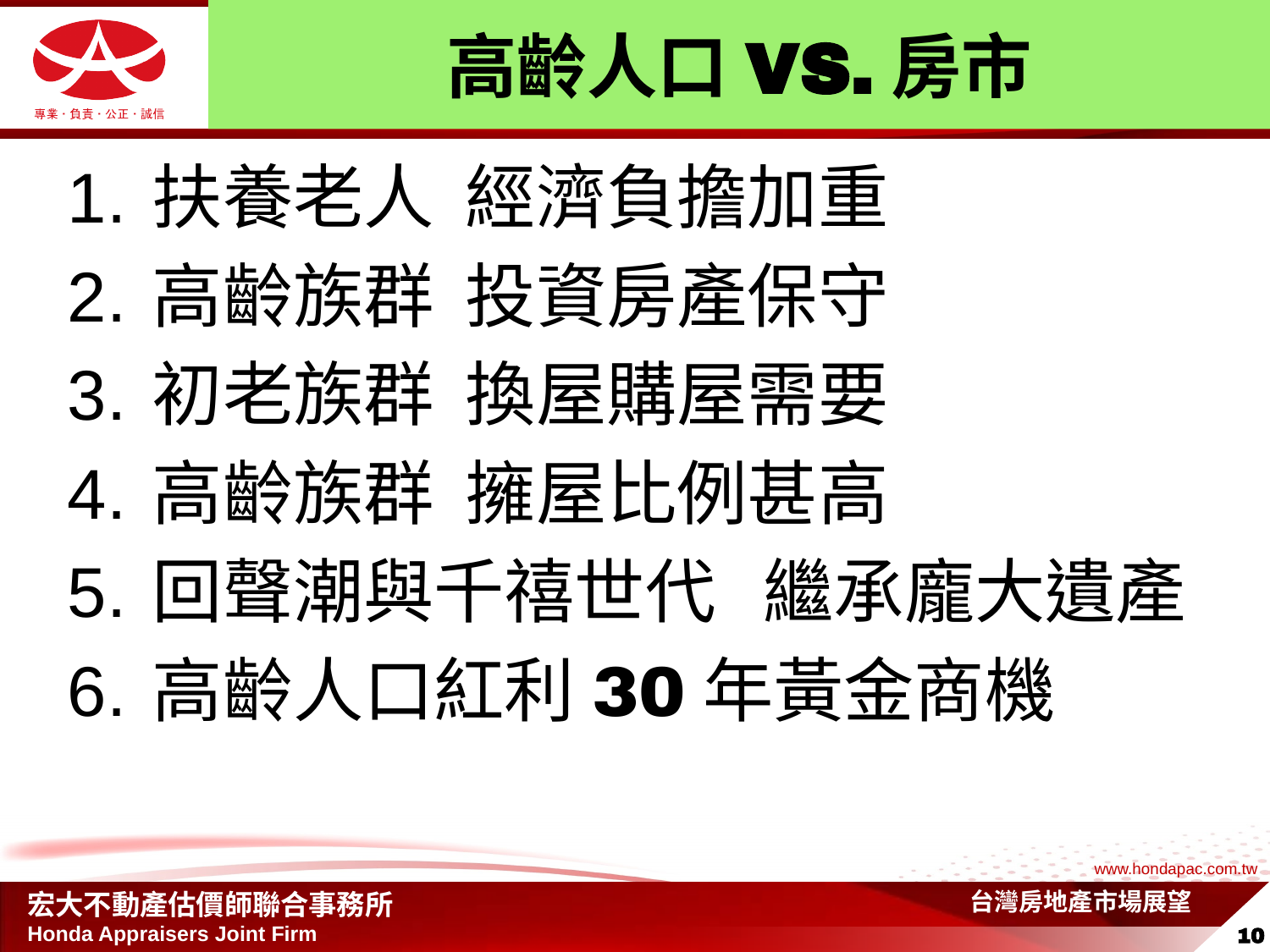

# 高齡人口VS.房市
扶養老人  經濟負擔加重
高齡族群  投資房產保守
初老族群  換屋購屋需要
高齡族群  擁屋比例甚高
回聲潮與千禧世代   繼承龐大遺產
高齡人口紅利30年黃金商機

台灣房地產市場展望
10